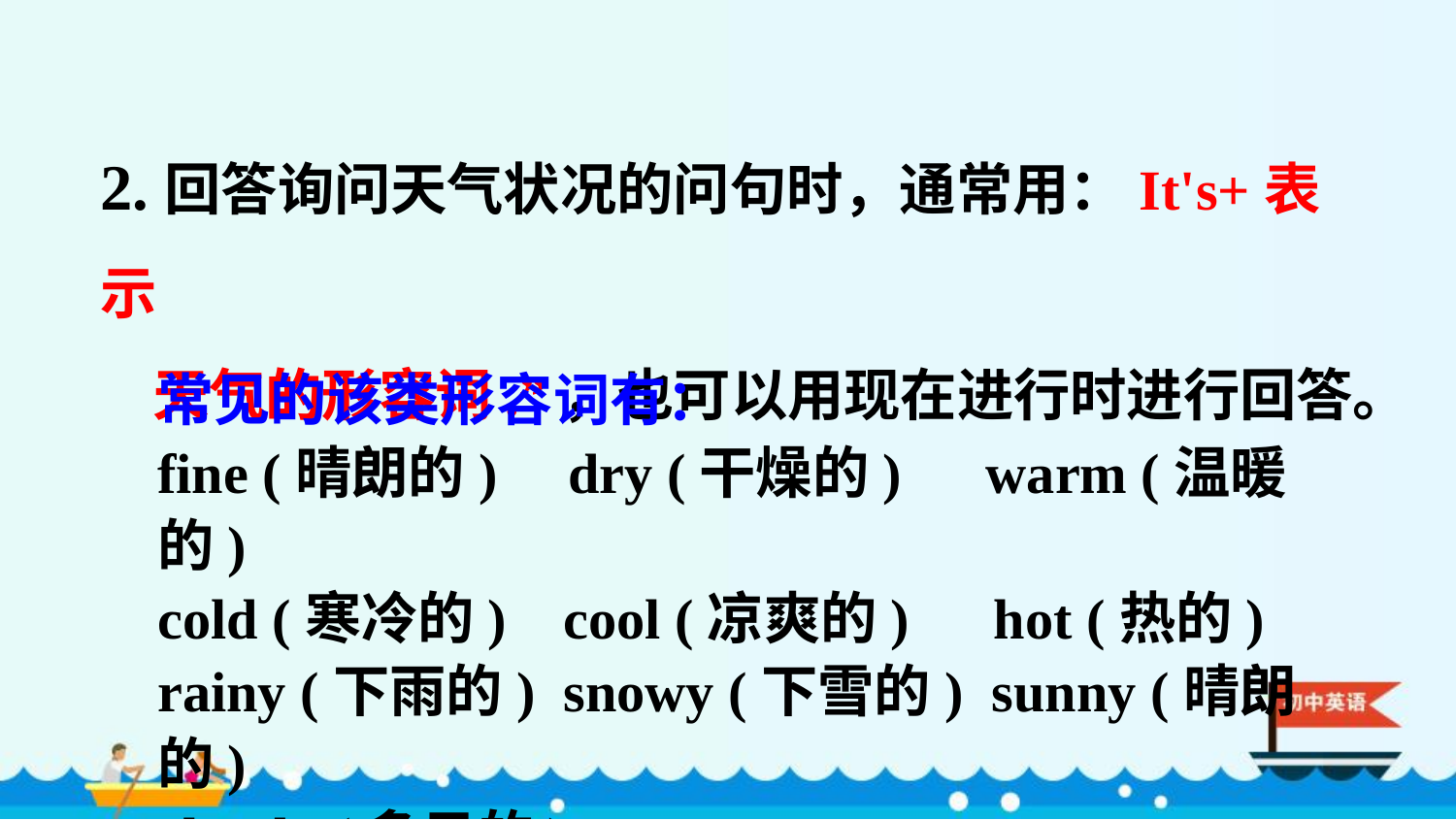

2.回答询问天气状况的问句时，通常用：It's+表示
   天气的形容词.”，也可以用现在进行时进行回答。
常见的该类形容词有：
fine (晴朗的)     dry (干燥的)      warm (温暖的)
cold (寒冷的)    cool (凉爽的)      hot (热的)
rainy (下雨的)  snowy (下雪的)  sunny (晴朗的)
cloudy (多云的)